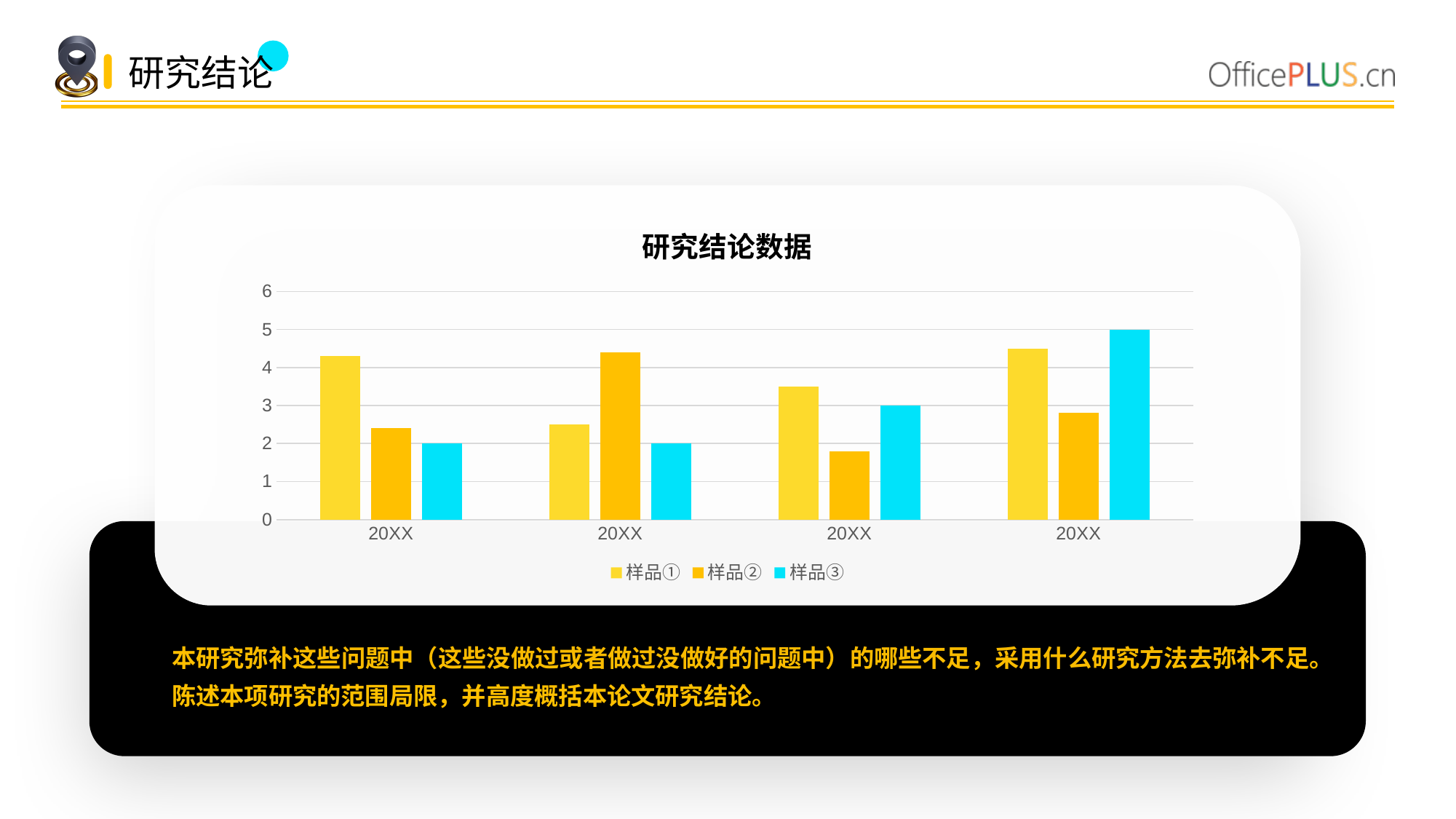

研究结论

### Chart: 研究结论数据

| Category | 样品① | 样品② | 样品③ |
|---|---|---|---|
| 20XX | 4.3 | 2.4 | 2.0 |
| 20XX | 2.5 | 4.4 | 2.0 |
| 20XX | 3.5 | 1.8 | 3.0 |
| 20XX | 4.5 | 2.8 | 5.0 |
本研究弥补这些问题中（这些没做过或者做过没做好的问题中）的哪些不足，采用什么研究方法去弥补不足。陈述本项研究的范围局限，并高度概括本论文研究结论。